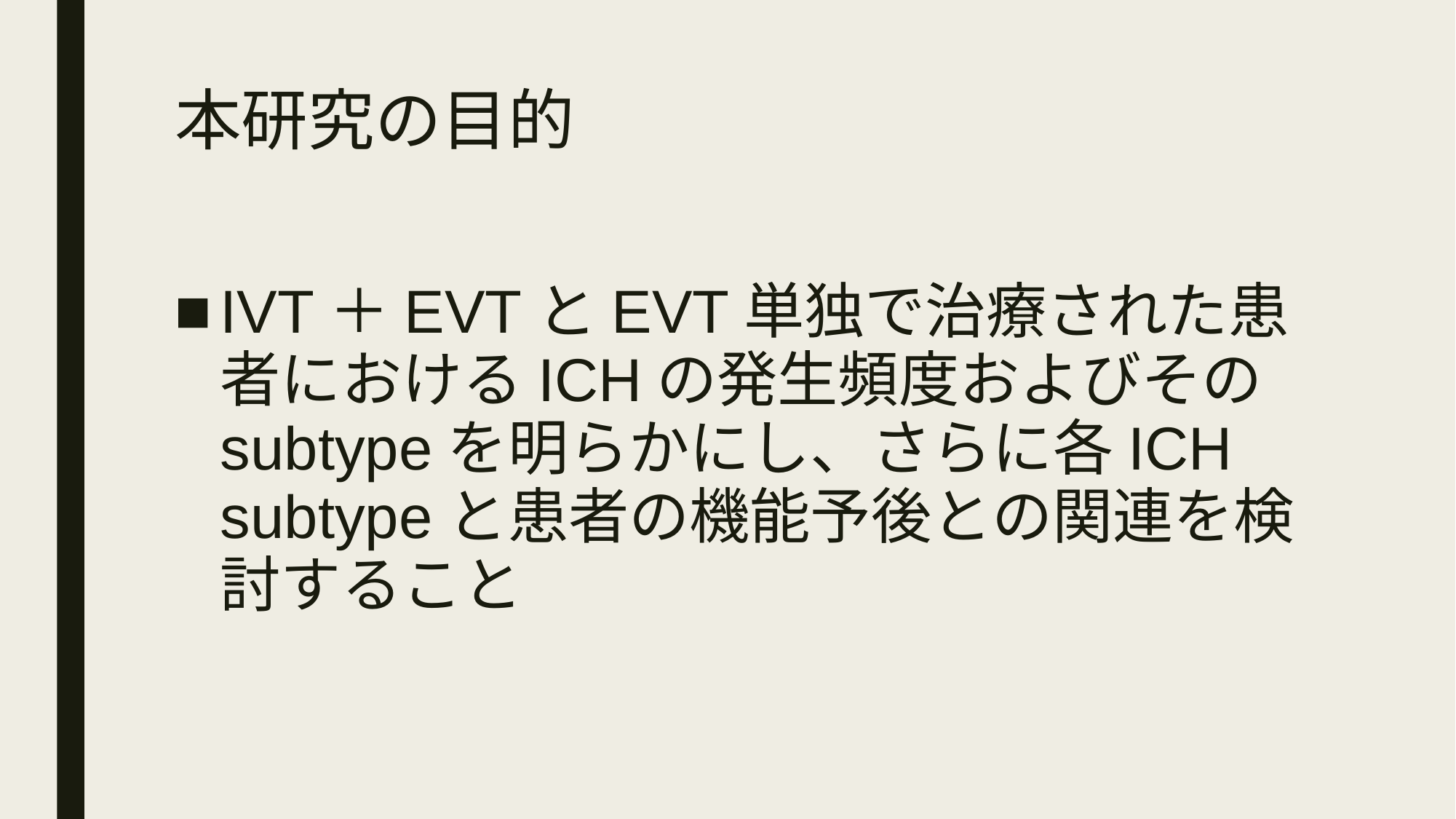

# 本研究の目的
IVT＋EVTとEVT単独で治療された患者におけるICHの発生頻度およびそのsubtypeを明らかにし、さらに各ICH subtypeと患者の機能予後との関連を検討すること